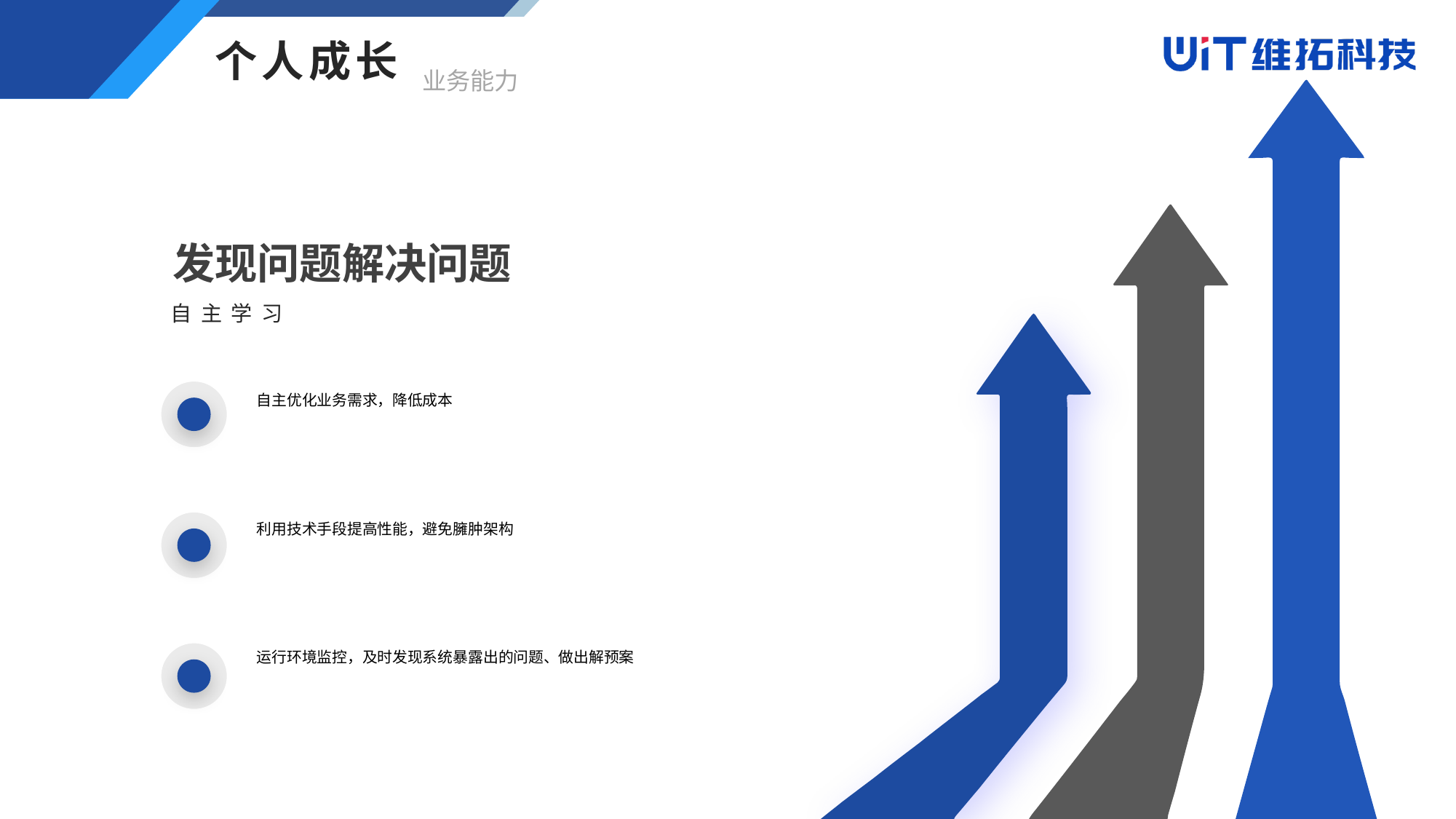

个人成长
业务能力

发现问题解决问题
自主学习

自主优化业务需求，降低成本
利用技术手段提高性能，避免臃肿架构

运行环境监控，及时发现系统暴露出的问题、做出解预案